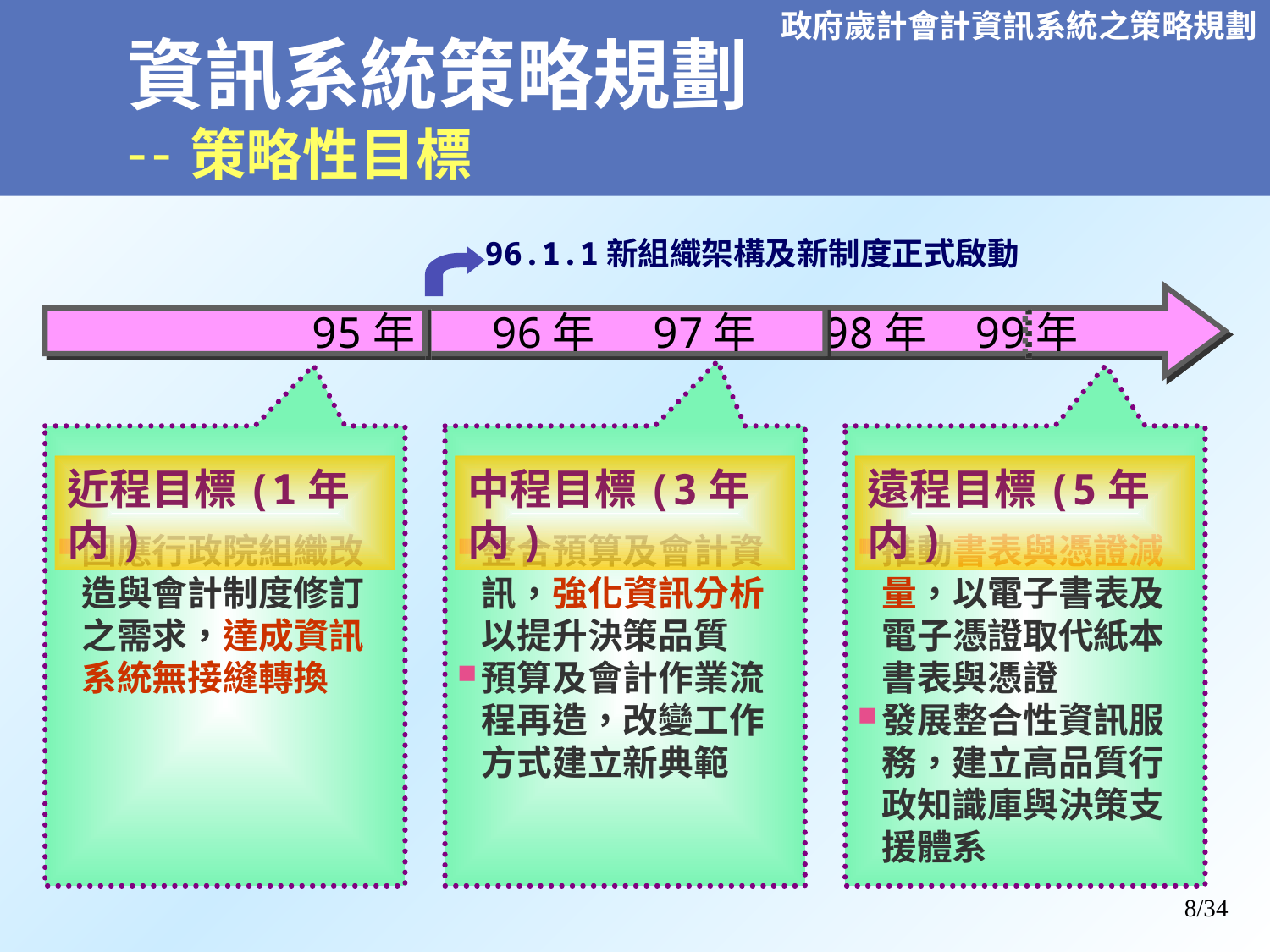

# 資訊系統策略規劃 --策略性目標
96.1.1新組織架構及新制度正式啟動

          95年       96年     97年      98年    99年

因應行政院組織改造與會計制度修訂之需求，達成資訊系統無接縫轉換

近程目標(1年内)

整合預算及會計資訊，強化資訊分析以提升決策品質
預算及會計作業流
程再造，改變工作
方式建立新典範

中程目標(3年内)

推動書表與憑證減量，以電子書表及電子憑證取代紙本書表與憑證
發展整合性資訊服
務，建立高品質行
政知識庫與決策支
援體系
遠程目標(5年内)
8/34